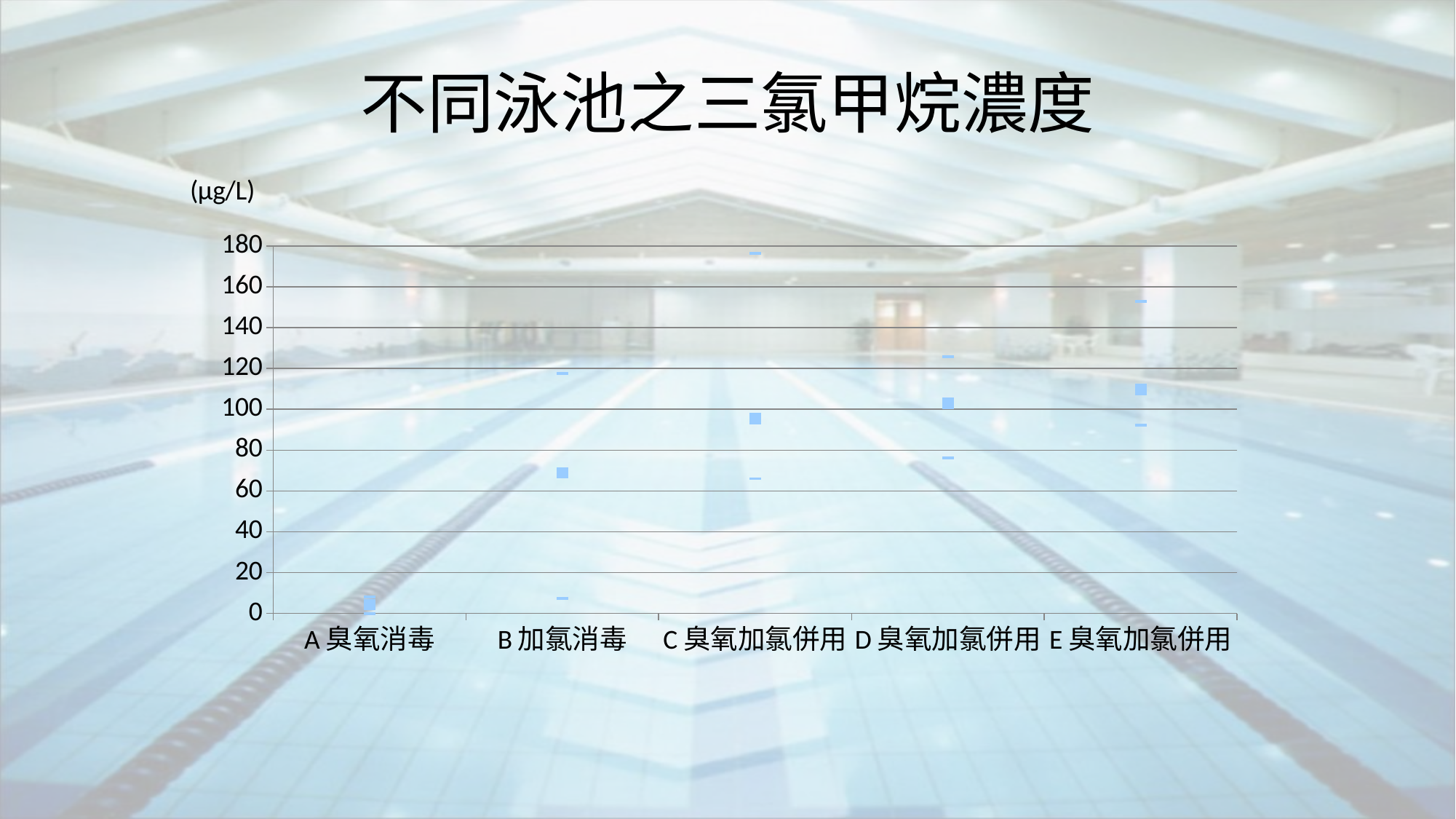

# 不同泳池之三氯甲烷濃度

### Chart

| Category |  |  |  |
|---|---|---|---|
| A臭氧消毒 | 0.0 | 4.33 | 7.94 |
| B加氯消毒 | 7.21 | 68.89 | 117.54 |
| C臭氧加氯併用 | 66.03 | 95.5 | 176.34 |
| D臭氧加氯併用 | 76.04 | 102.94000000000011 | 125.64999999999999 |
| E臭氧加氯併用 | 92.16999999999999 | 109.63 | 153.03 |